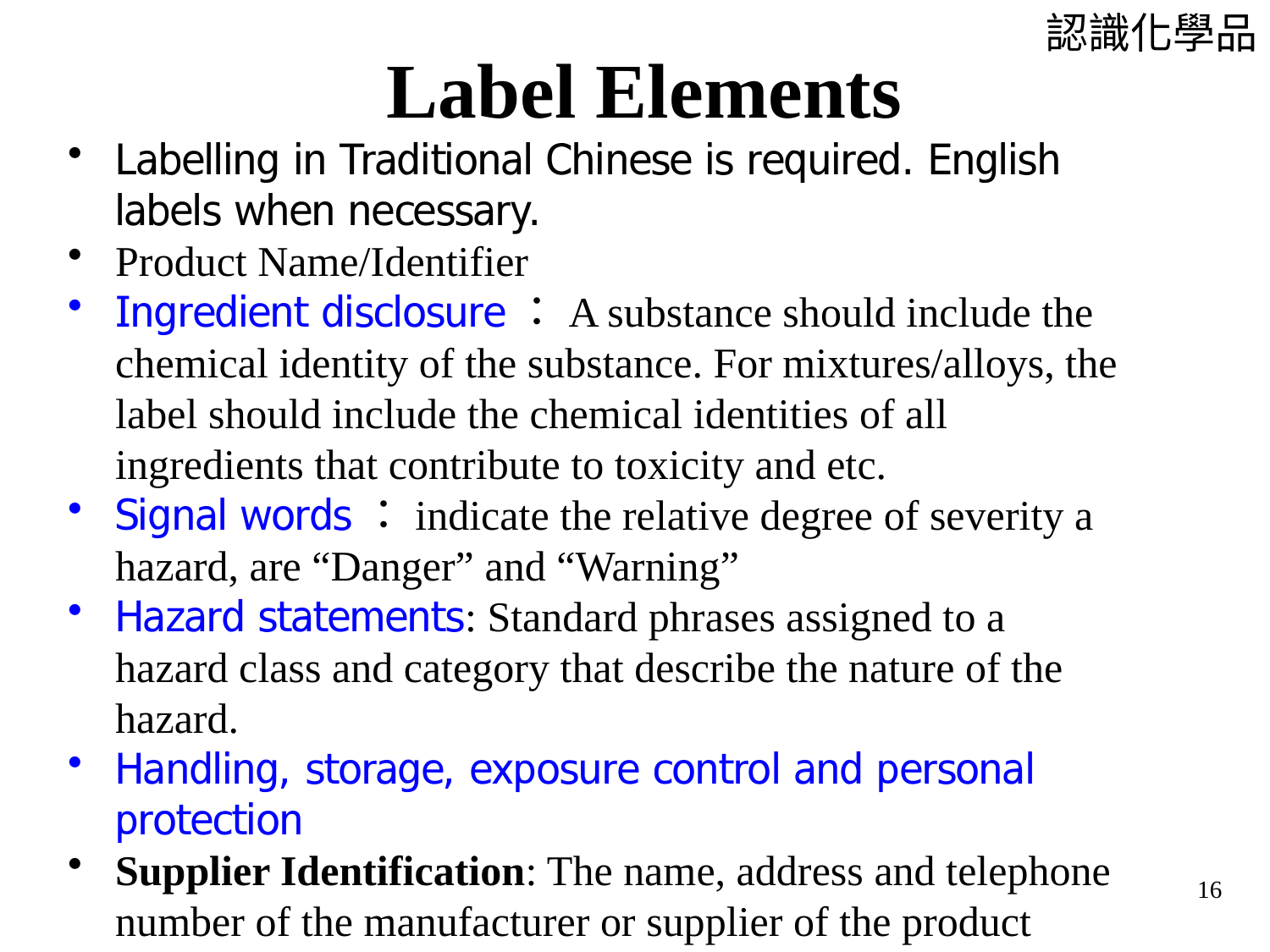

認識化學品
# Label Elements
Labelling in Traditional Chinese is required. English labels when necessary.
Product Name/Identifier
Ingredient disclosure：A substance should include the chemical identity of the substance. For mixtures/alloys, the label should include the chemical identities of all ingredients that contribute to toxicity and etc.
Signal words：indicate the relative degree of severity a hazard, are “Danger” and “Warning”
Hazard statements: Standard phrases assigned to a hazard class and category that describe the nature of the hazard.
Handling, storage, exposure control and personal protection
Supplier Identification: The name, address and telephone number of the manufacturer or supplier of the product
16